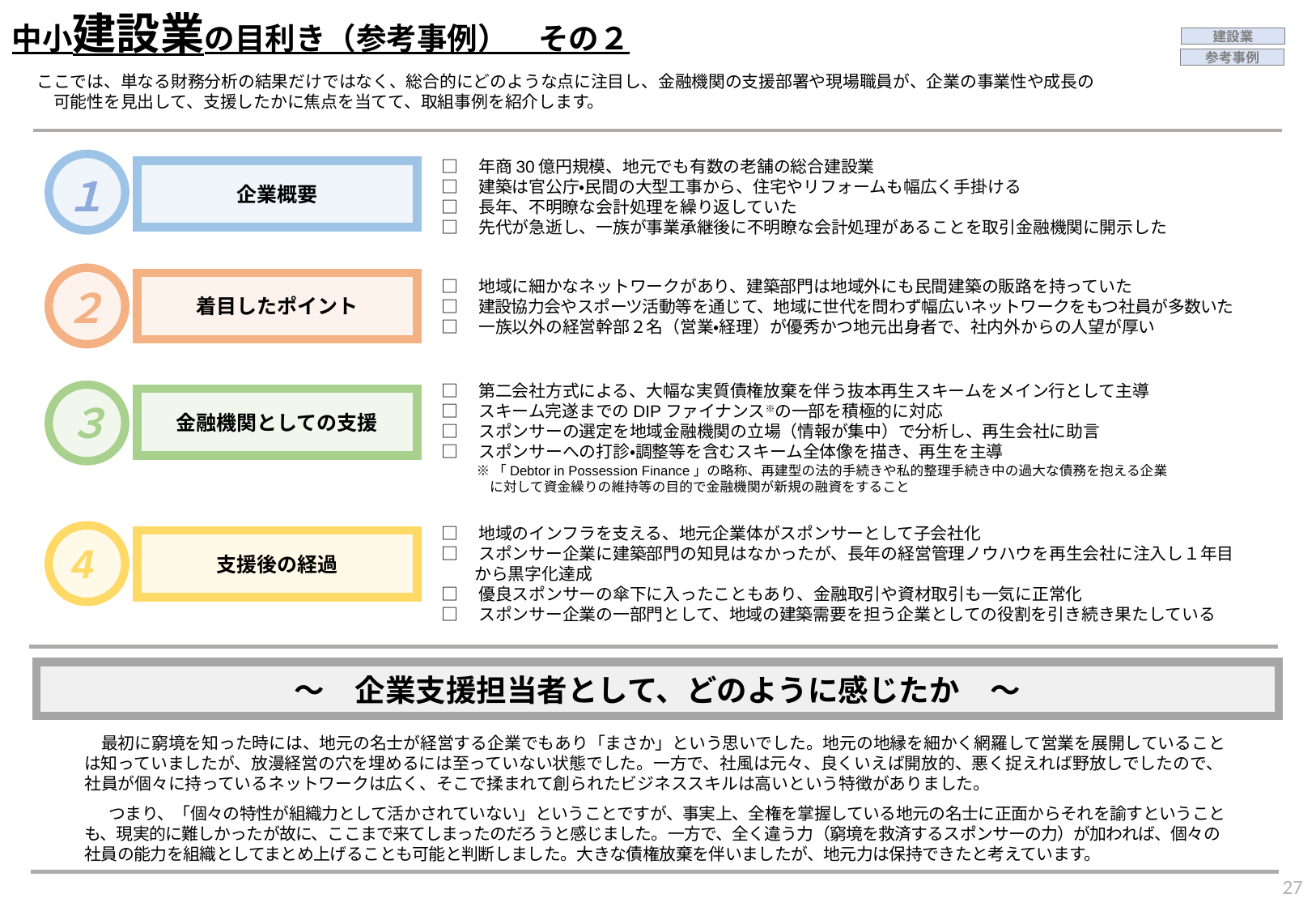

中小建設業の目利き（参考事例）　その２
建設業
参考事例
ここでは、単なる財務分析の結果だけではなく、総合的にどのような点に注目し、金融機関の支援部署や現場職員が、企業の事業性や成長の　　可能性を見出して、支援したかに焦点を当てて、取組事例を紹介します。
□　年商30億円規模、地元でも有数の老舗の総合建設業
□　建築は官公庁・民間の大型工事から、住宅やリフォームも幅広く手掛ける
□　長年、不明瞭な会計処理を繰り返していた
□　先代が急逝し、一族が事業承継後に不明瞭な会計処理があることを取引金融機関に開示した

１
企業概要

着目したポイント
２
□　地域に細かなネットワークがあり、建築部門は地域外にも民間建築の販路を持っていた
□　建設協力会やスポーツ活動等を通じて、地域に世代を問わず幅広いネットワークをもつ社員が多数いた
□　一族以外の経営幹部２名（営業・経理）が優秀かつ地元出身者で、社内外からの人望が厚い
□　第二会社方式による、大幅な実質債権放棄を伴う抜本再生スキームをメイン行として主導
□　スキーム完遂までのDIPファイナンス※の一部を積極的に対応
□　スポンサーの選定を地域金融機関の立場（情報が集中）で分析し、再生会社に助言
□　スポンサーへの打診・調整等を含むスキーム全体像を描き、再生を主導

金融機関としての支援
３
※「Debtor in Possession Finance」の略称、再建型の法的手続きや私的整理手続き中の過大な債務を抱える企業
　に対して資金繰りの維持等の目的で金融機関が新規の融資をすること
□　地域のインフラを支える、地元企業体がスポンサーとして子会社化
□　スポンサー企業に建築部門の知見はなかったが、長年の経営管理ノウハウを再生会社に注入し１年目
　　から黒字化達成
□　優良スポンサーの傘下に入ったこともあり、金融取引や資材取引も一気に正常化
□　スポンサー企業の一部門として、地域の建築需要を担う企業としての役割を引き続き果たしている

支援後の経過
4
～　企業支援担当者として、どのように感じたか　～
　最初に窮境を知った時には、地元の名士が経営する企業でもあり「まさか」という思いでした。地元の地縁を細かく網羅して営業を展開していることは知っていましたが、放漫経営の穴を埋めるには至っていない状態でした。一方で、社風は元々、良くいえば開放的、悪く捉えれば野放しでしたので、社員が個々に持っているネットワークは広く、そこで揉まれて創られたビジネススキルは高いという特徴がありました。
 　つまり、「個々の特性が組織力として活かされていない」ということですが、事実上、全権を掌握している地元の名士に正面からそれを諭すということも、現実的に難しかったが故に、ここまで来てしまったのだろうと感じました。一方で、全く違う力（窮境を救済するスポンサーの力）が加われば、個々の社員の能力を組織としてまとめ上げることも可能と判断しました。大きな債権放棄を伴いましたが、地元力は保持できたと考えています。
27